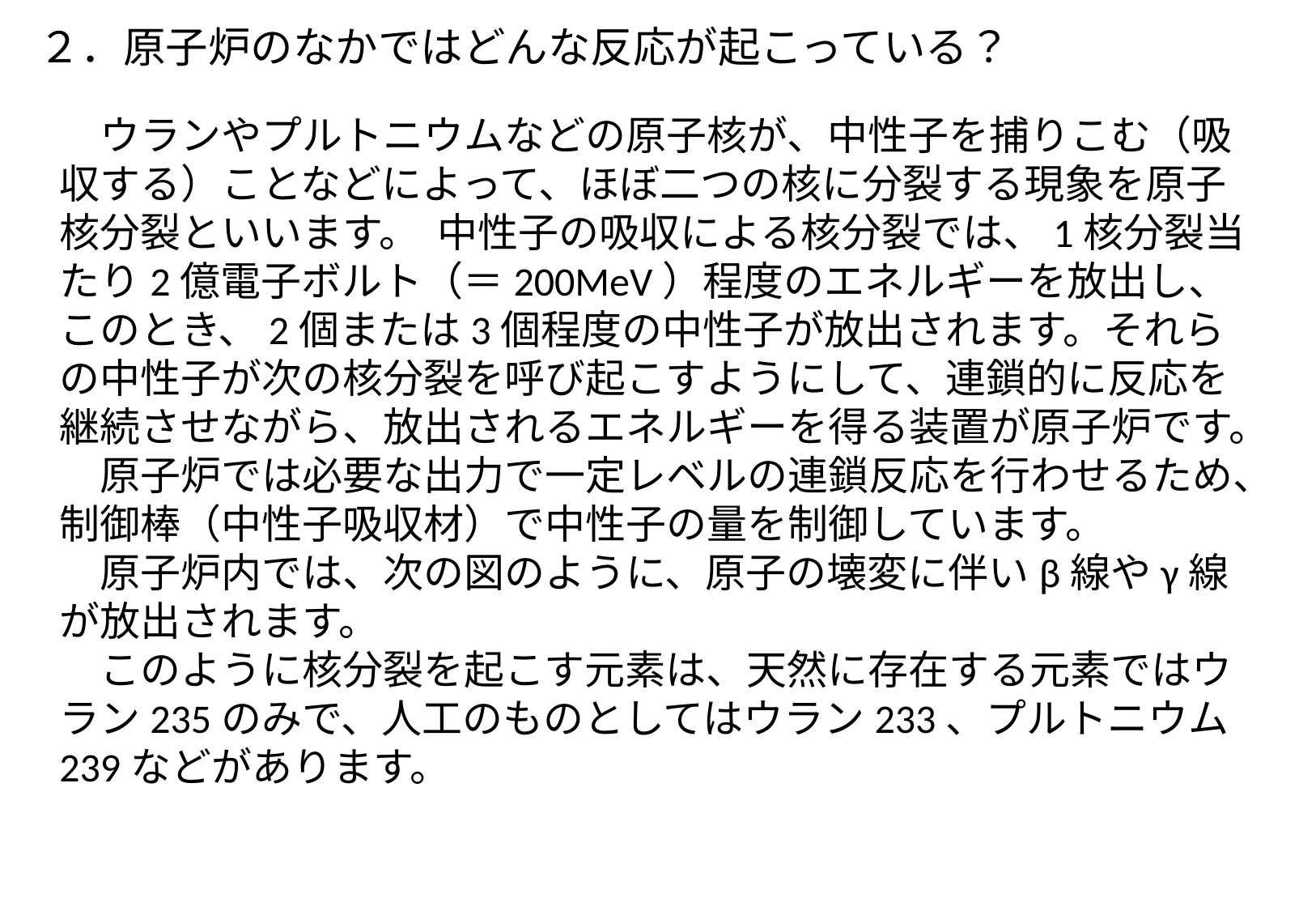

２．原子炉のなかではどんな反応が起こっている？
　ウランやプルトニウムなどの原子核が、中性子を捕りこむ（吸収する）ことなどによって、ほぼ二つの核に分裂する現象を原子核分裂といいます。  中性子の吸収による核分裂では、1核分裂当たり2億電子ボルト（＝200MeV）程度のエネルギーを放出し、このとき、2個または3個程度の中性子が放出されます。それらの中性子が次の核分裂を呼び起こすようにして、連鎖的に反応を継続させながら、放出されるエネルギーを得る装置が原子炉です。
　原子炉では必要な出力で一定レベルの連鎖反応を行わせるため、制御棒（中性子吸収材）で中性子の量を制御しています。
　原子炉内では、次の図のように、原子の壊変に伴いβ線やγ線が放出されます。
　このように核分裂を起こす元素は、天然に存在する元素ではウラン235のみで、人工のものとしてはウラン233、プルトニウム239などがあります。